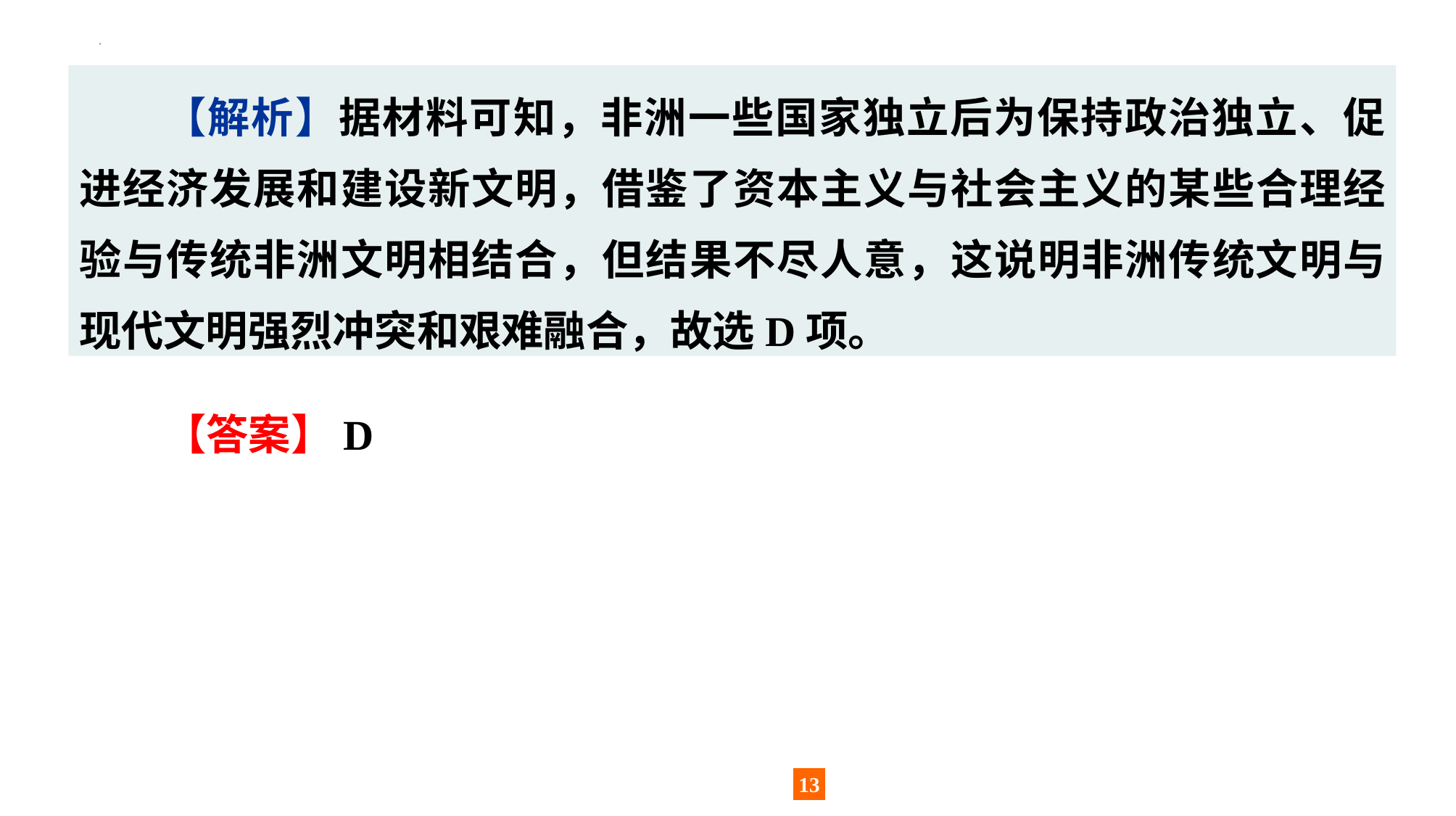

【解析】据材料可知，非洲一些国家独立后为保持政治独立、促进经济发展和建设新文明，借鉴了资本主义与社会主义的某些合理经验与传统非洲文明相结合，但结果不尽人意，这说明非洲传统文明与现代文明强烈冲突和艰难融合，故选D项。
【答案】D
13